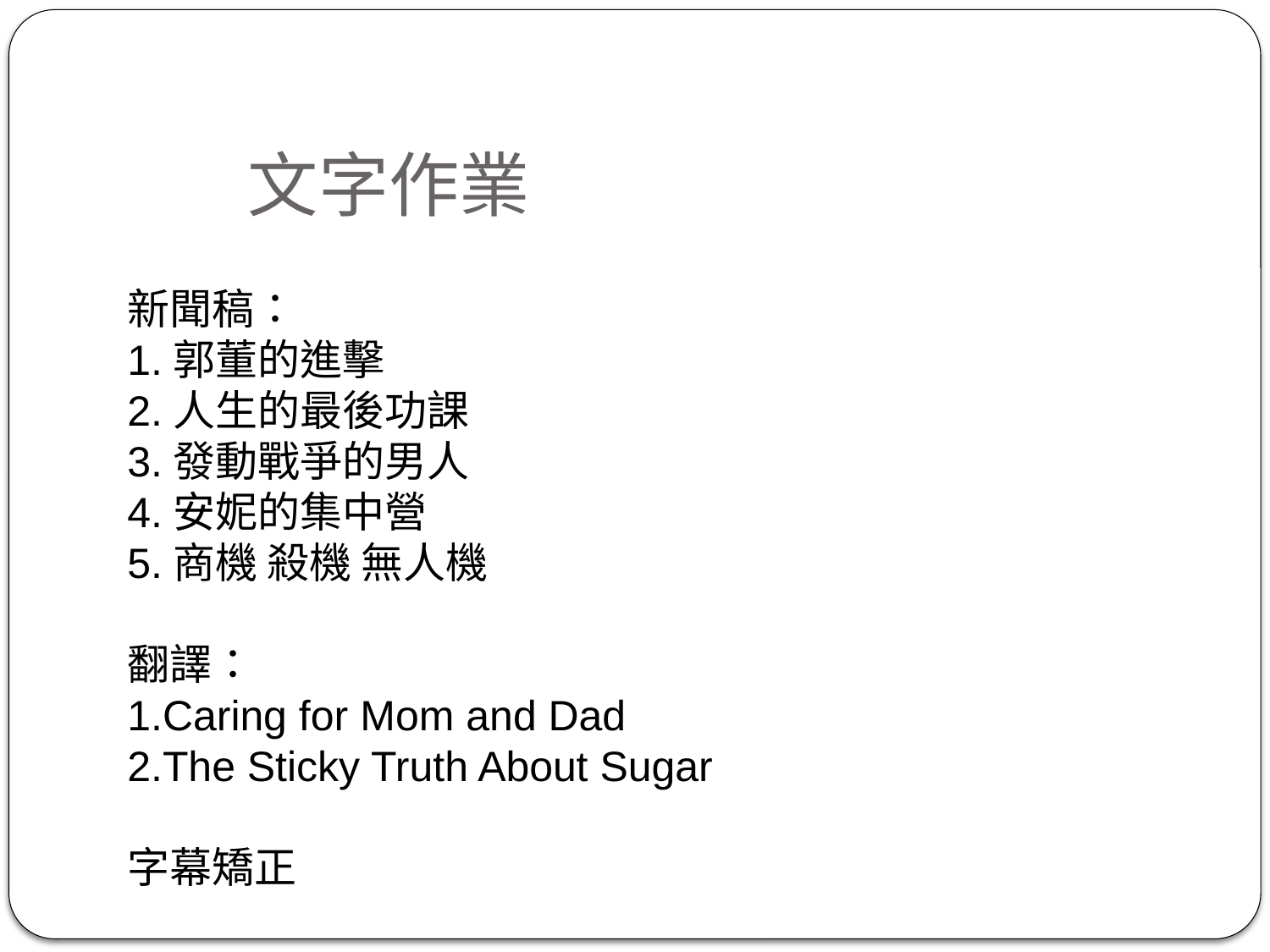

# 文字作業
新聞稿：
1.郭董的進擊
2.人生的最後功課
3.發動戰爭的男人
4.安妮的集中營
5.商機 殺機 無人機

翻譯：
1.Caring for Mom and Dad
2.The Sticky Truth About Sugar

字幕矯正